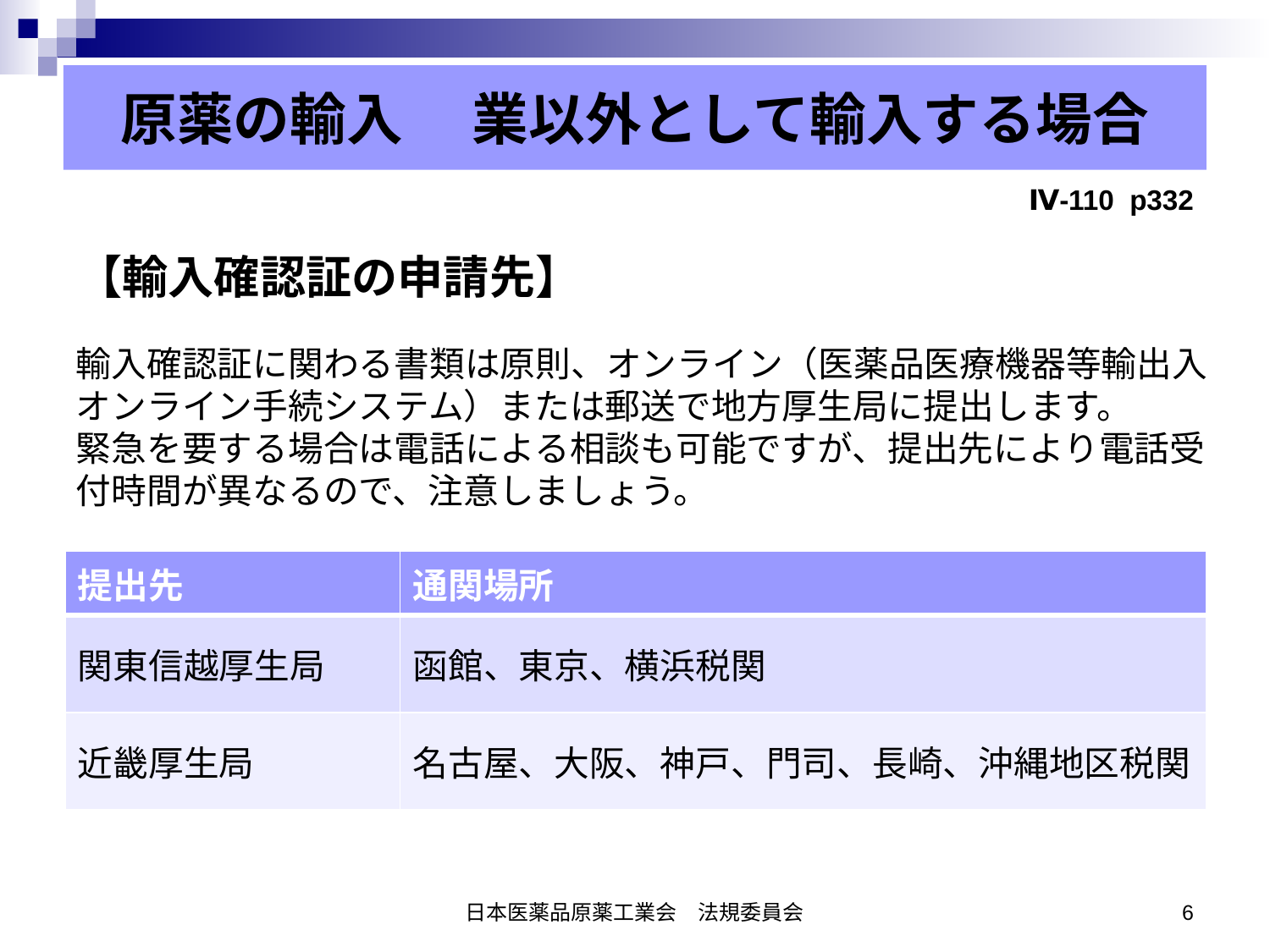

原薬の輸入 　業以外として輸入する場合
Ⅳ-110  p332
【輸入確認証の申請先】
輸入確認証に関わる書類は原則、オンライン（医薬品医療機器等輸出入オンライン手続システム）または郵送で地方厚生局に提出します。
緊急を要する場合は電話による相談も可能ですが、提出先により電話受付時間が異なるので、注意しましょう。
| 提出先 | 通関場所 |
| --- | --- |
| 関東信越厚生局 | 函館、東京、横浜税関 |
| 近畿厚生局 | 名古屋、大阪、神戸、門司、長崎、沖縄地区税関 |
日本医薬品原薬工業会　法規委員会
6